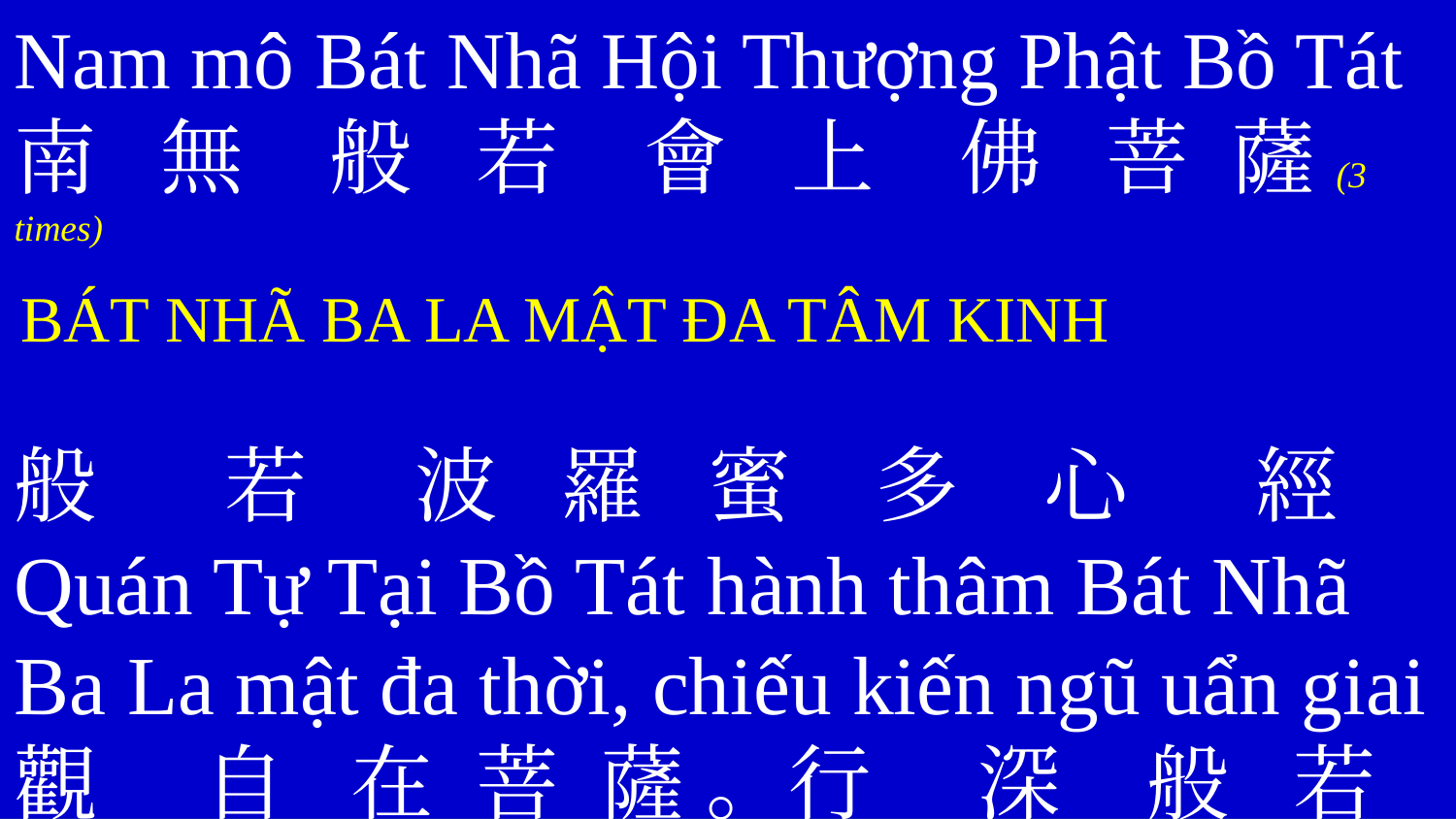

Nam mô Bát Nhã Hội Thượng Phật Bồ Tát
南   無    般   若    會   上    佛   菩  薩(3 times)

BÁT NHÃ BA LA MẬT ĐA TÂM KINH
般      若     波   羅   蜜    多    心      經
Quán Tự Tại Bồ Tát hành thâm Bát Nhã
Ba La mật đa thời, chiếu kiến ngũ uẩn giai
觀     自   在  菩  薩 。行     深    般   若
波 羅 蜜  多  時  。照    見    五   蘊   皆